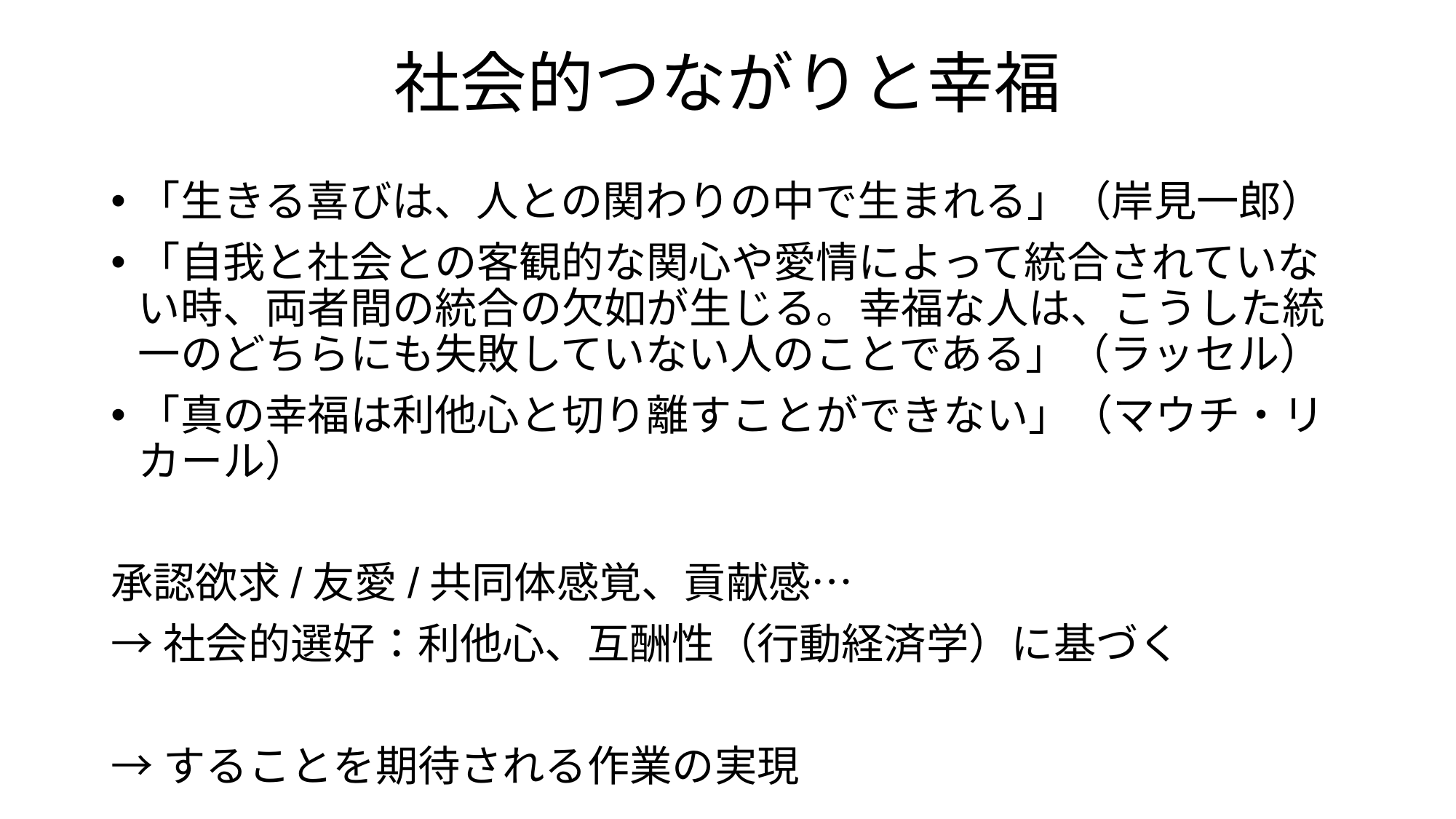

# 社会的つながりと幸福
「生きる喜びは、人との関わりの中で生まれる」（岸見一郎）
「自我と社会との客観的な関心や愛情によって統合されていない時、両者間の統合の欠如が生じる。幸福な人は、こうした統一のどちらにも失敗していない人のことである」（ラッセル）
「真の幸福は利他心と切り離すことができない」（マウチ・リカール）

承認欲求/友愛/共同体感覚、貢献感…
→社会的選好：利他心、互酬性（行動経済学）に基づく

→することを期待される作業の実現